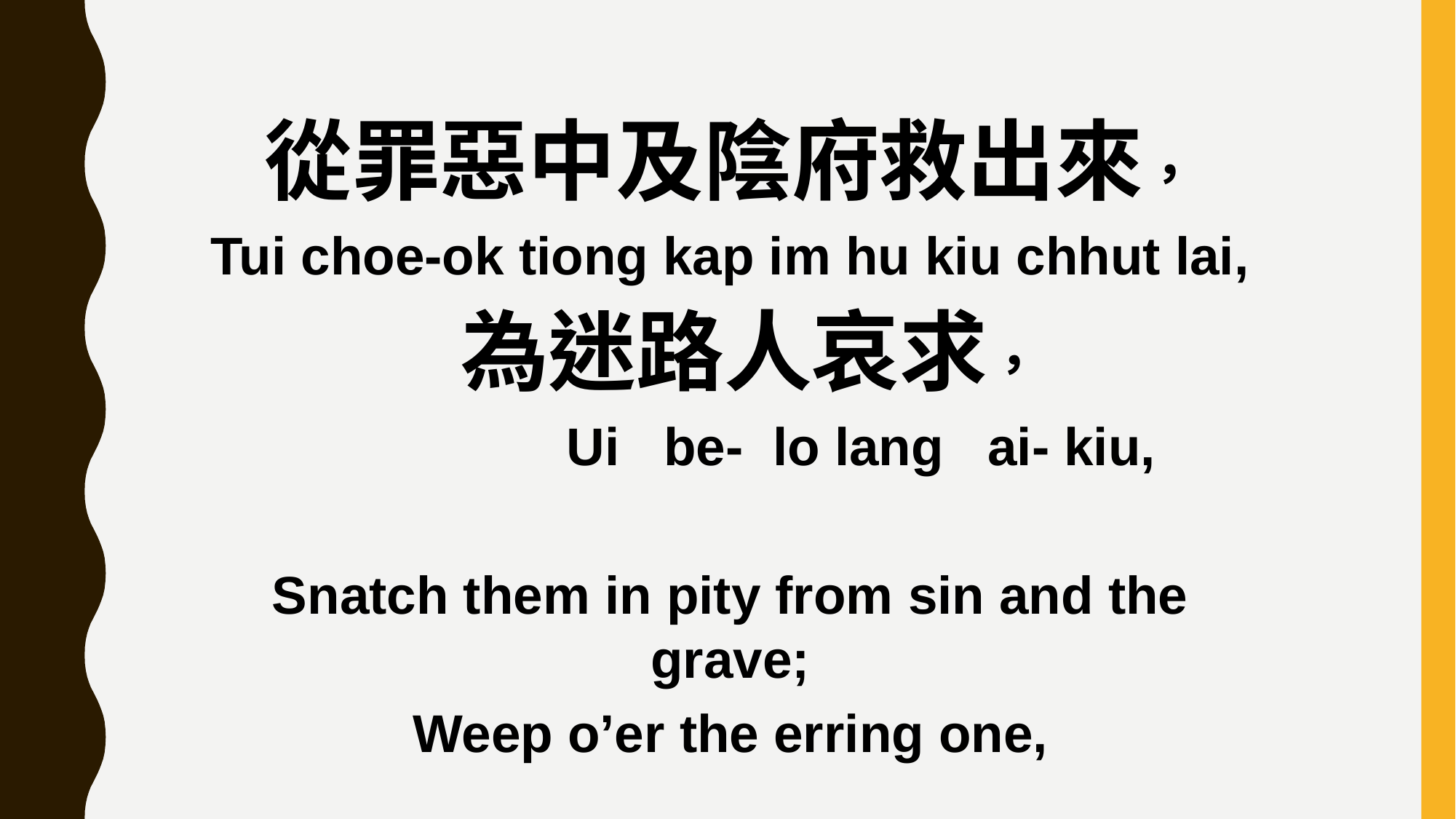

從罪惡中及陰府救出來，
Tui choe-ok tiong kap im hu kiu chhut lai,
 為迷路人哀求，
                         Ui   be-  lo lang   ai- kiu,

Snatch them in pity from sin and the grave;
Weep o’er the erring one,